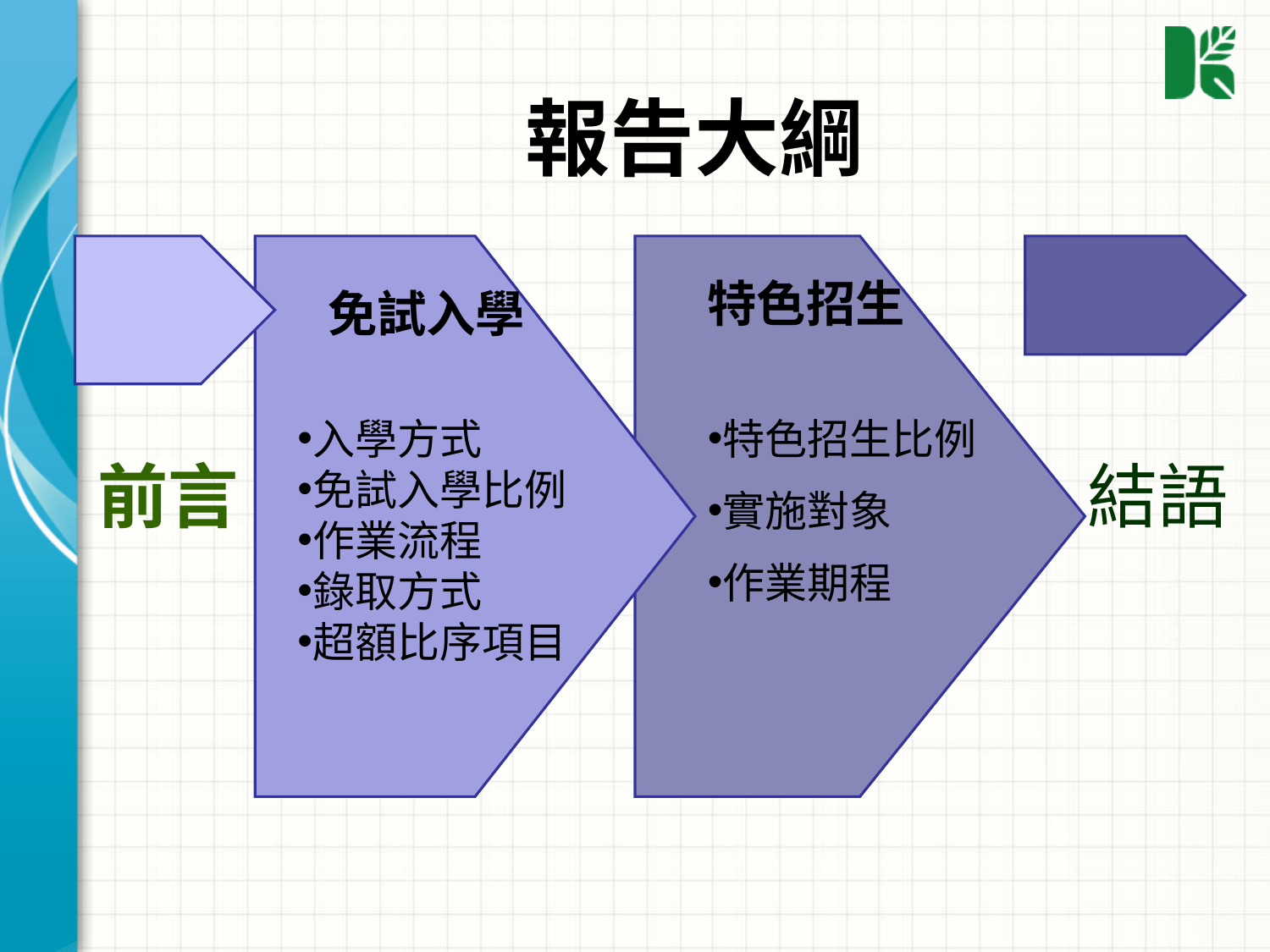

報告大綱

特色招生
免試入學

特色招生比例
實施對象
作業期程

入學方式
免試入學比例
作業流程
錄取方式
超額比序項目

前言
結語